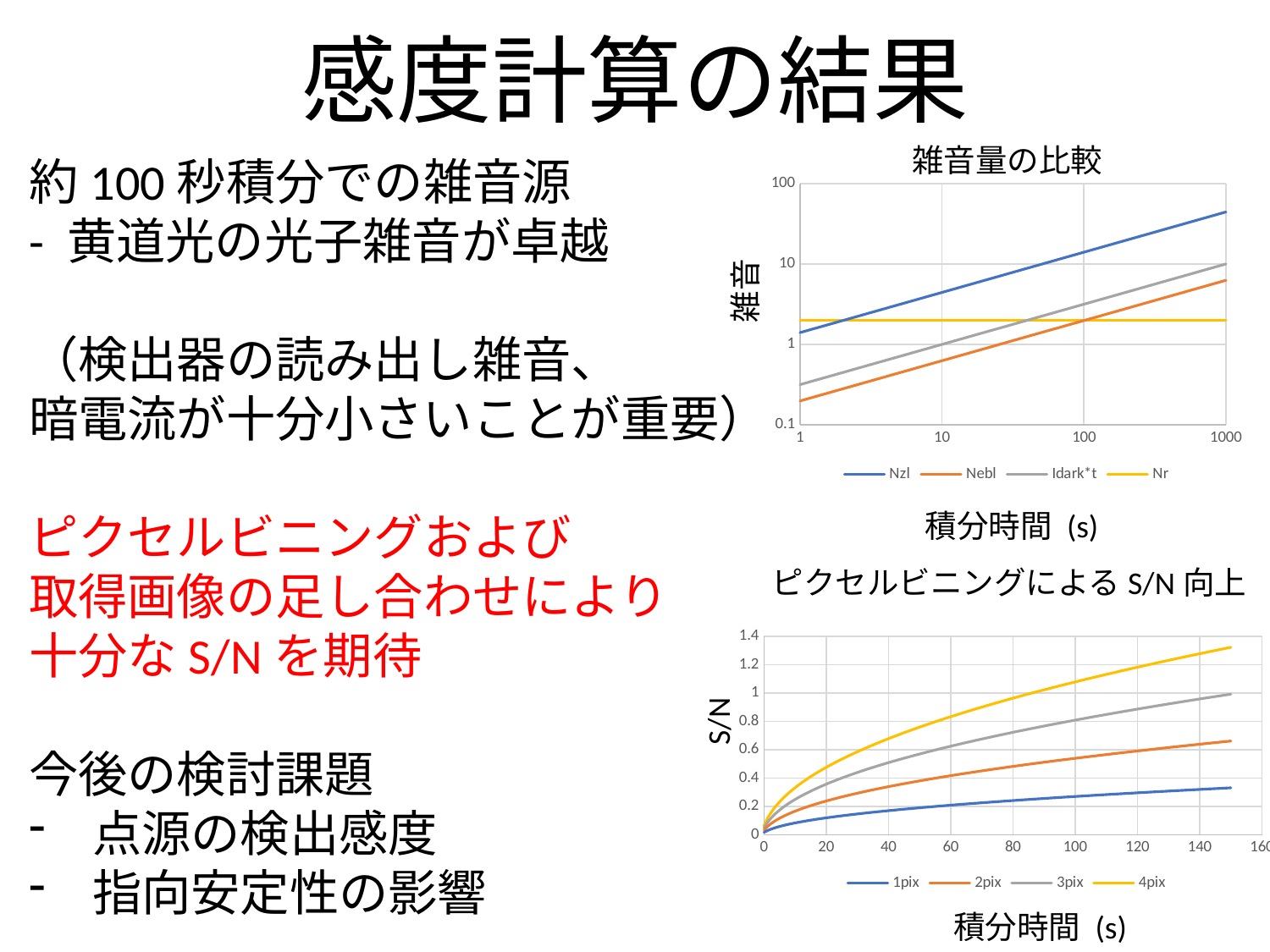

感度計算の結果
雑音量の比較
約100秒積分での雑音源
- 黄道光の光子雑音が卓越

（検出器の読み出し雑音、
暗電流が十分小さいことが重要）

ピクセルビニングおよび
取得画像の足し合わせにより
十分なS/Nを期待

今後の検討課題
点源の検出感度
指向安定性の影響

### Chart

| Category | Nzl | Nebl | Idark*t | Nr |
|---|---|---|---|---|
雑音
積分時間 (s)
ピクセルビニングによるS/N向上

### Chart

| Category | 1pix | 2pix | 3pix | 4pix |
|---|---|---|---|---|
S/N
積分時間 (s)